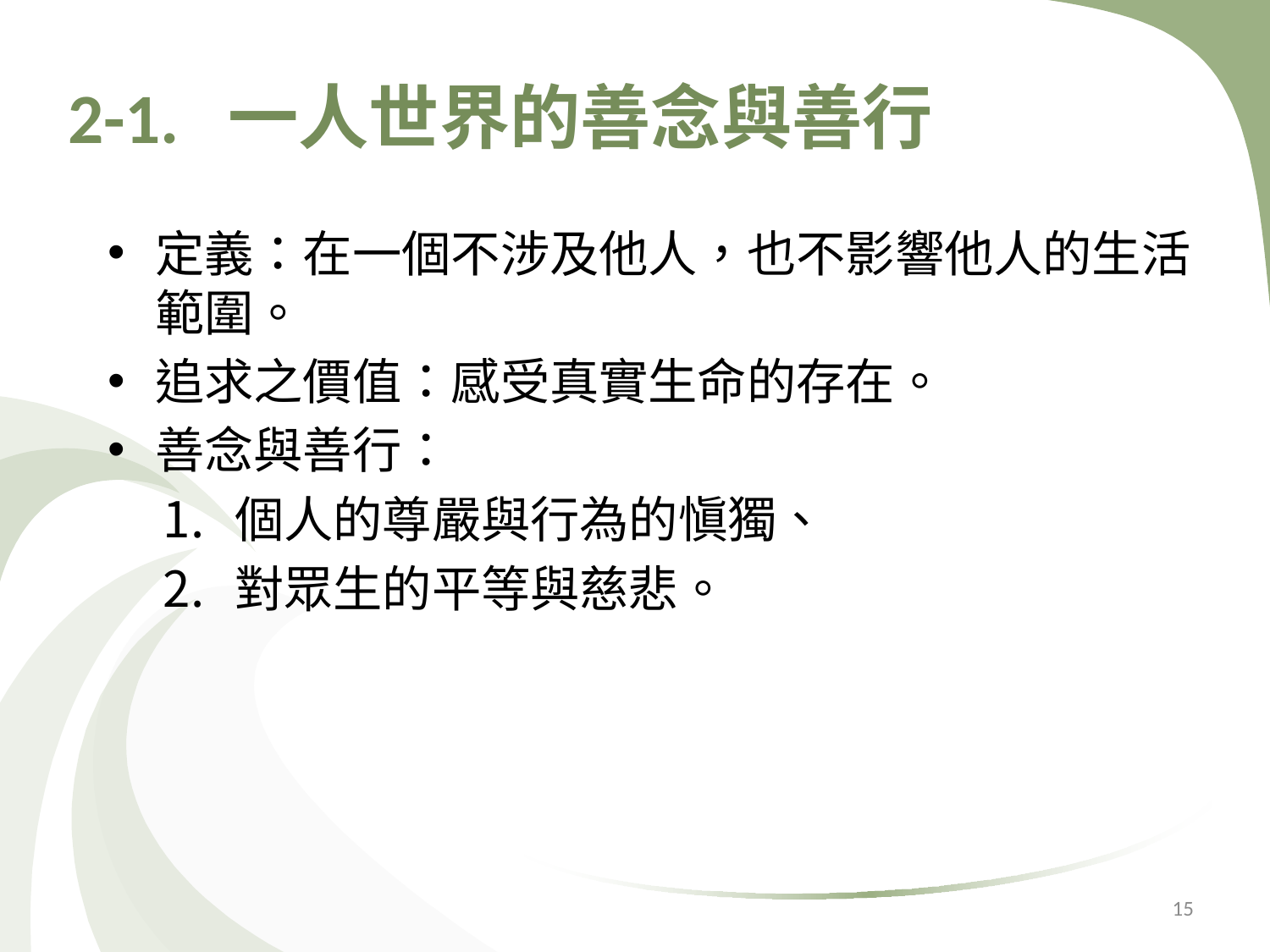

# 2-1.  一人世界的善念與善行
定義：在一個不涉及他人，也不影響他人的生活範圍。
追求之價值：感受真實生命的存在。
善念與善行：
個人的尊嚴與行為的愼獨、
對眾生的平等與慈悲。
15